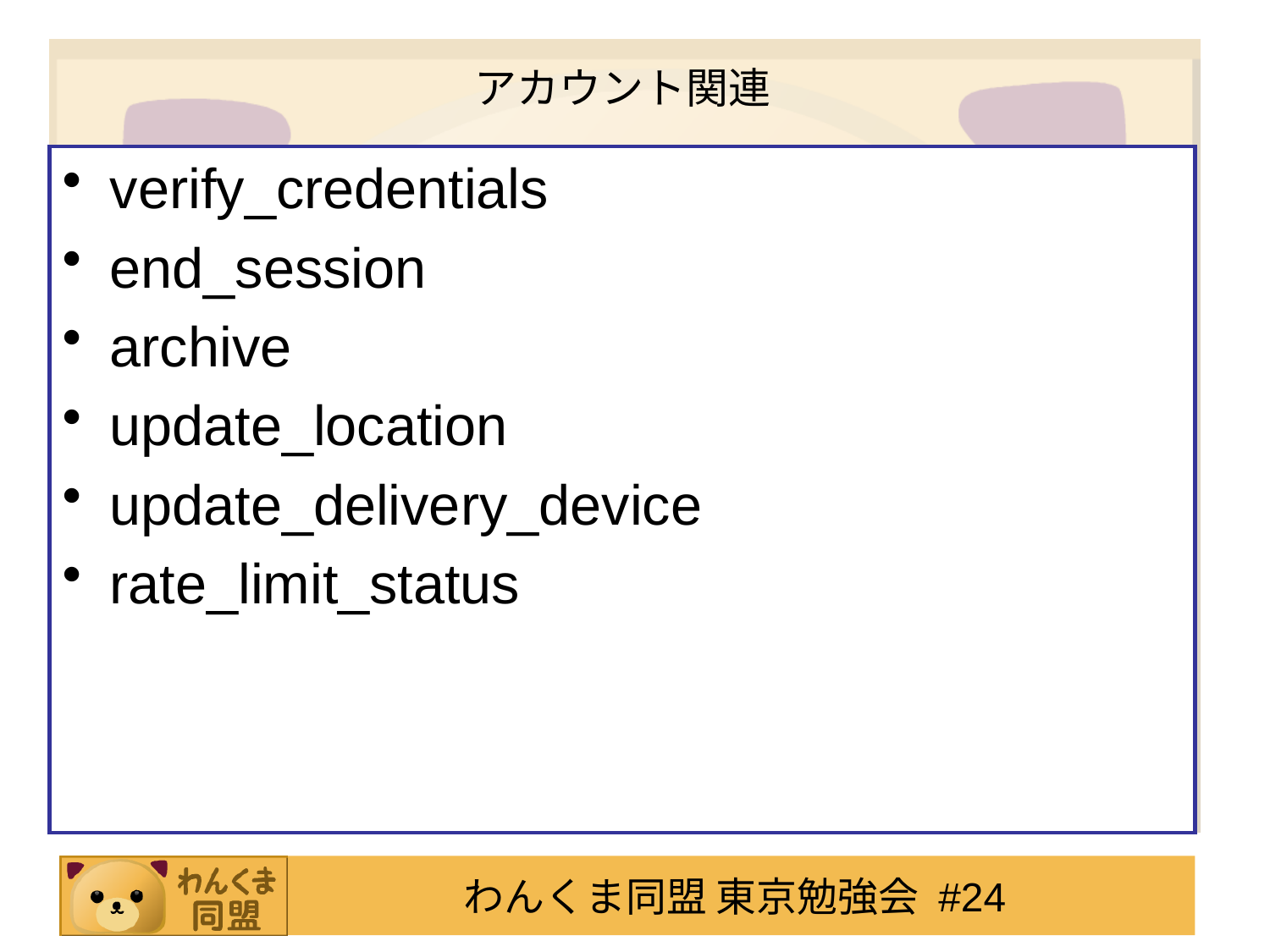

# アカウント関連
verify_credentials
end_session
archive
update_location
update_delivery_device
rate_limit_status